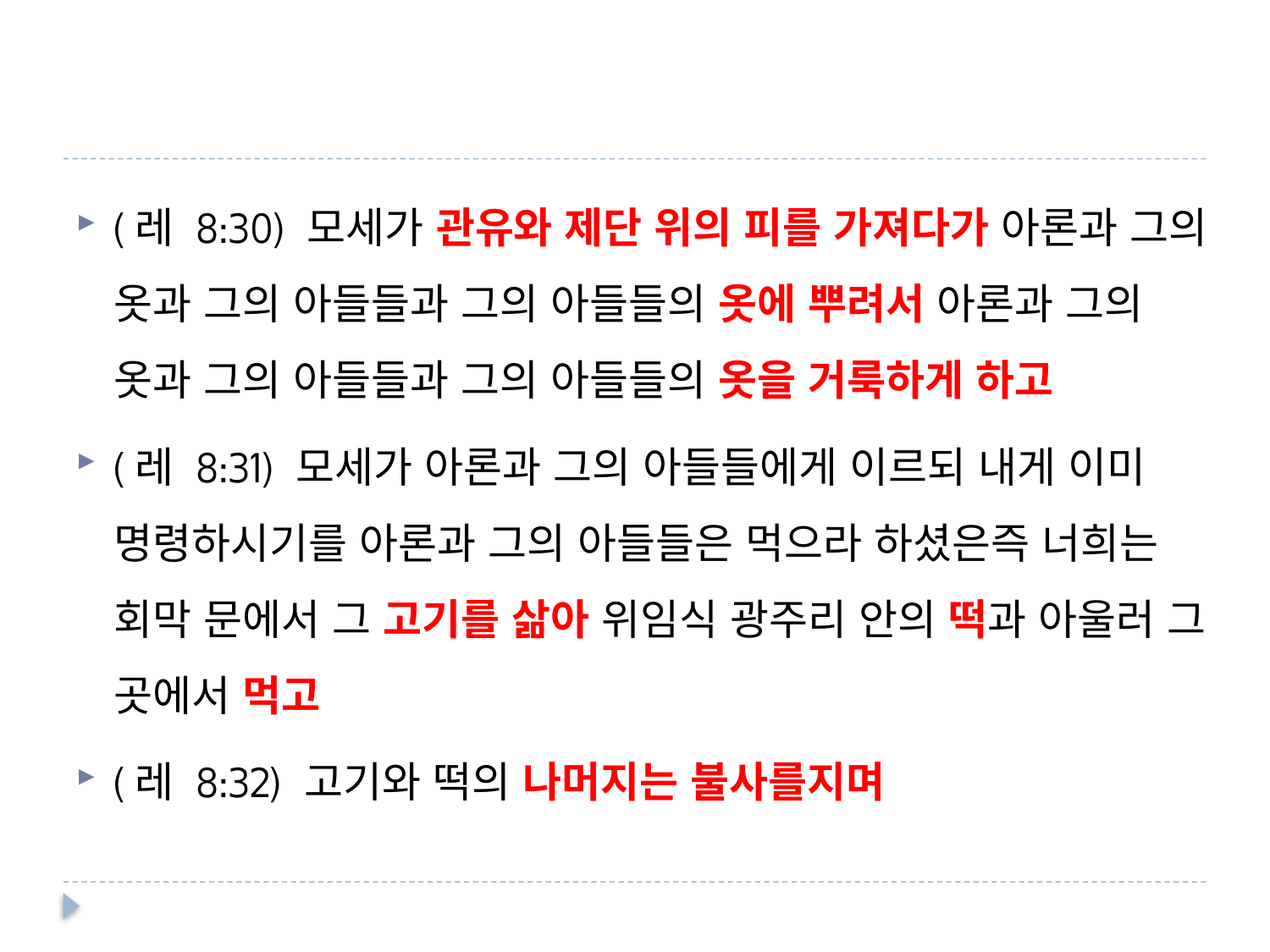

#
(레 8:30) 모세가 관유와 제단 위의 피를 가져다가 아론과 그의 옷과 그의 아들들과 그의 아들들의 옷에 뿌려서 아론과 그의 옷과 그의 아들들과 그의 아들들의 옷을 거룩하게 하고
(레 8:31) 모세가 아론과 그의 아들들에게 이르되 내게 이미 명령하시기를 아론과 그의 아들들은 먹으라 하셨은즉 너희는 회막 문에서 그 고기를 삶아 위임식 광주리 안의 떡과 아울러 그 곳에서 먹고
(레 8:32) 고기와 떡의 나머지는 불사를지며